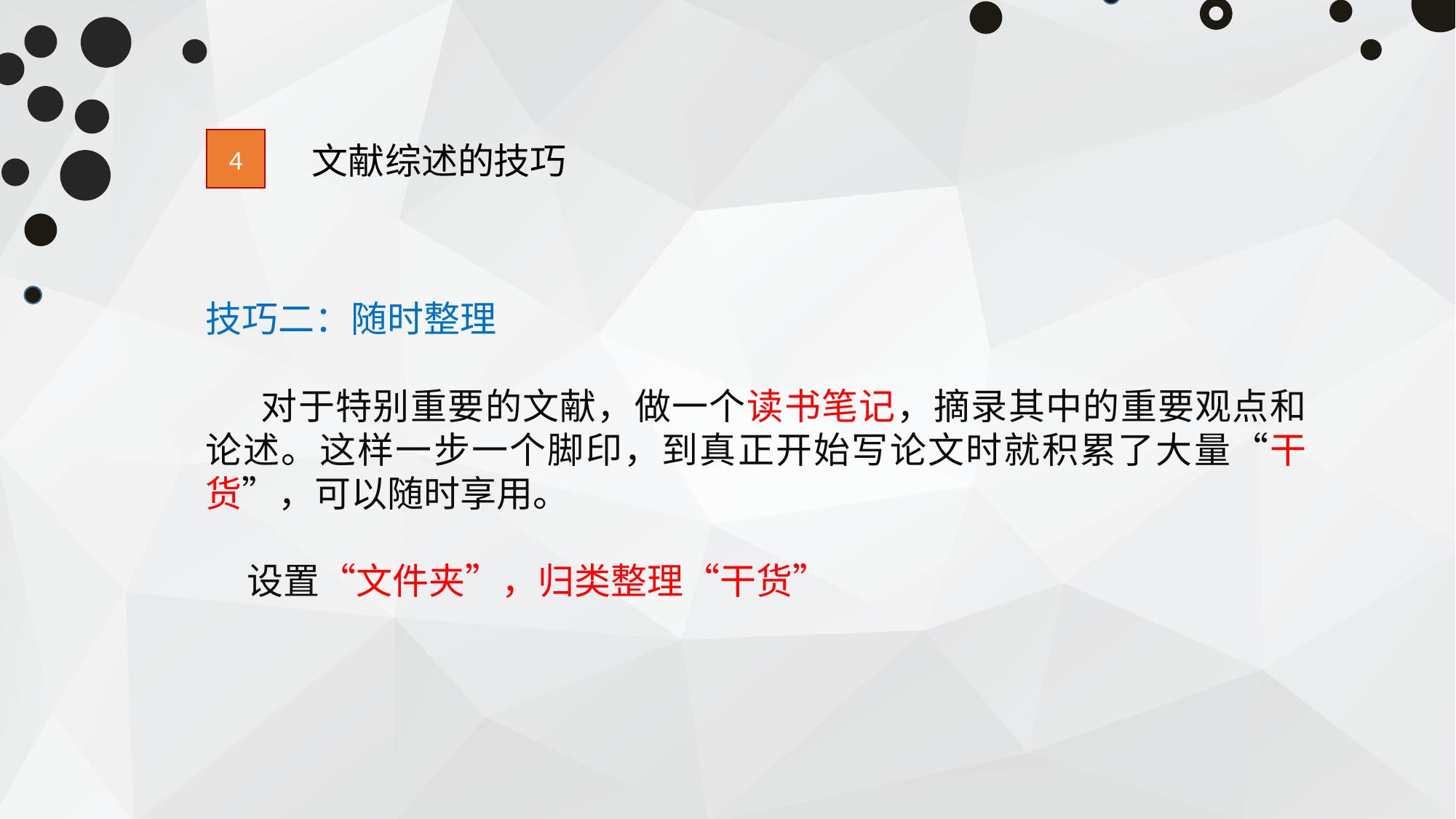

4
文献综述的技巧

技巧二：随时整理

     对于特别重要的文献，做一个读书笔记，摘录其中的重要观点和论述。这样一步一个脚印，到真正开始写论文时就积累了大量“干货”，可以随时享用。

    设置“文件夹”，归类整理“干货”